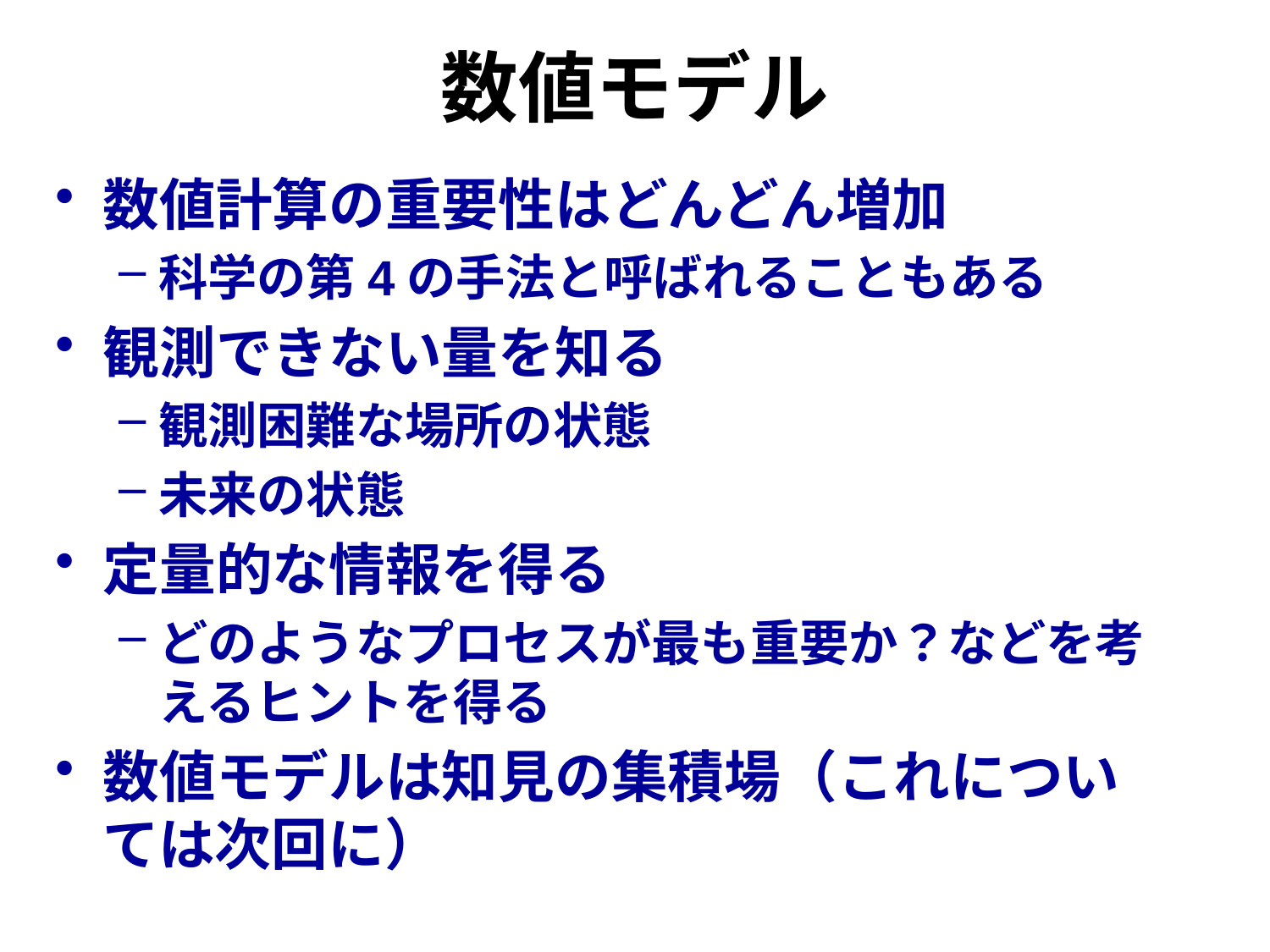

# 数値モデル
数値計算の重要性はどんどん増加
科学の第4の手法と呼ばれることもある
観測できない量を知る
観測困難な場所の状態
未来の状態
定量的な情報を得る
どのようなプロセスが最も重要か？などを考えるヒントを得る
数値モデルは知見の集積場（これについては次回に）